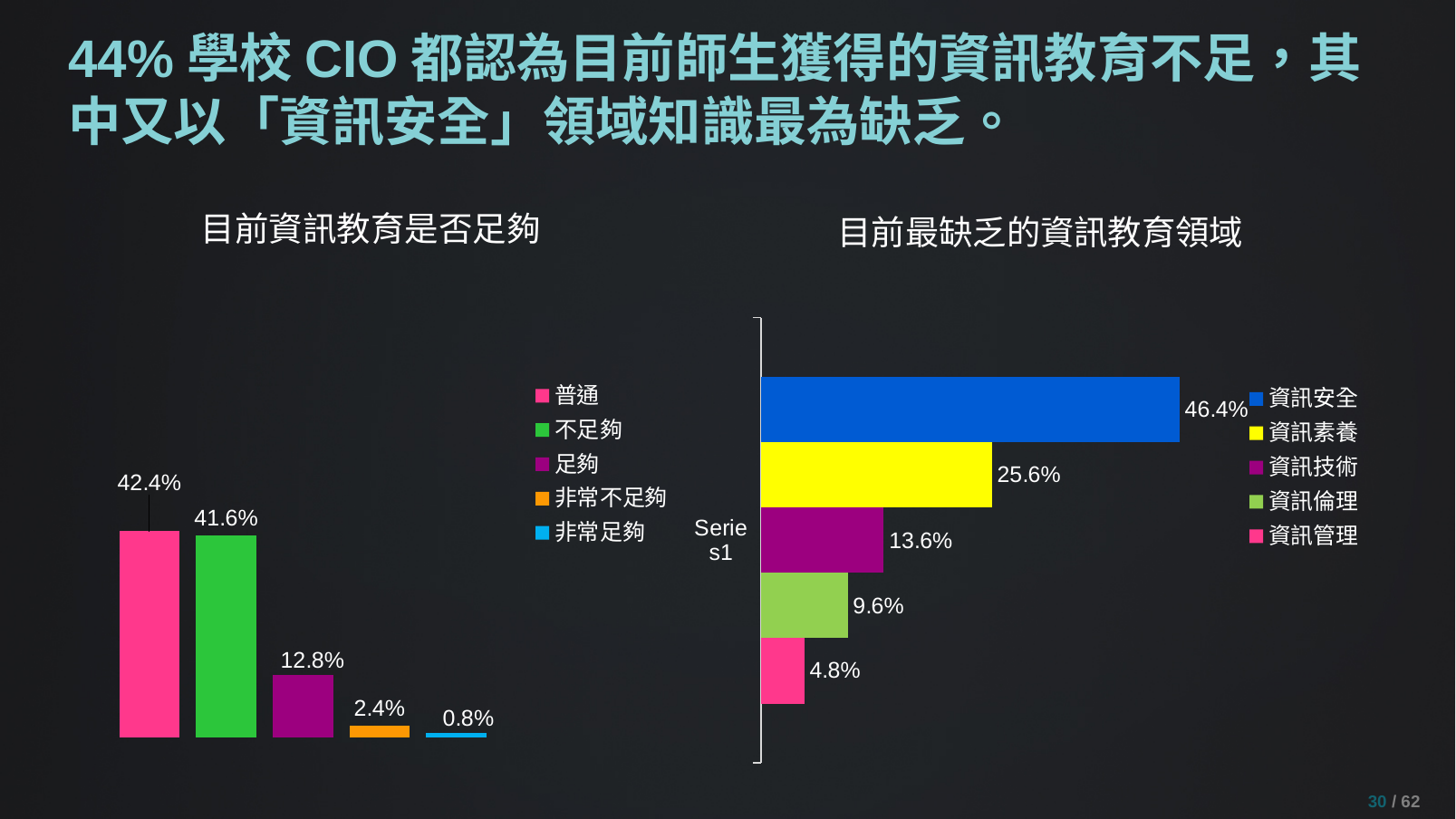

# 44%學校CIO都認為目前師生獲得的資訊教育不足，其中又以「資訊安全」領域知識最為缺乏。

### Chart: 目前資訊教育是否足夠

| Category | 普通 | 不足夠 | 足夠 | 非常不足夠 | 非常足夠 |
|---|---|---|---|---|---|
| 您覺得目前大專校院師生資訊教育是否足夠？ | 0.424 | 0.416 | 0.128 | 0.024 | 0.008 |

### Chart: 目前最缺乏的資訊教育領域

| Category | 資訊管理 | 資訊倫理 | 資訊技術 | 資訊素養 | 資訊安全 |
|---|---|---|---|---|---|
|  | 0.048 | 0.096 | 0.136 | 0.256 | 0.464 |